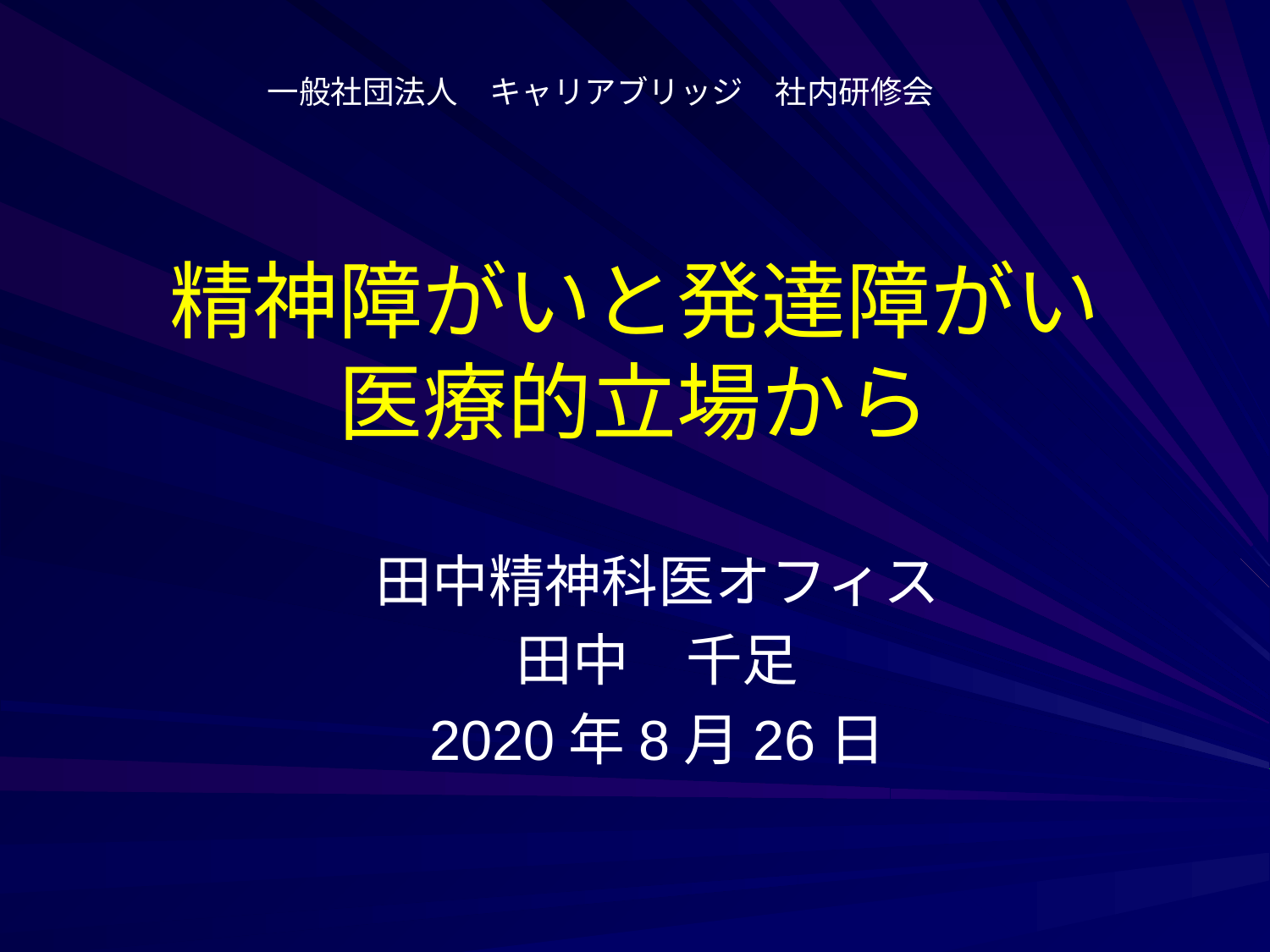

一般社団法人　キャリアブリッジ　社内研修会
# 精神障がいと発達障がい 医療的立場から
田中精神科医オフィス
田中　千足
2020年8月26日